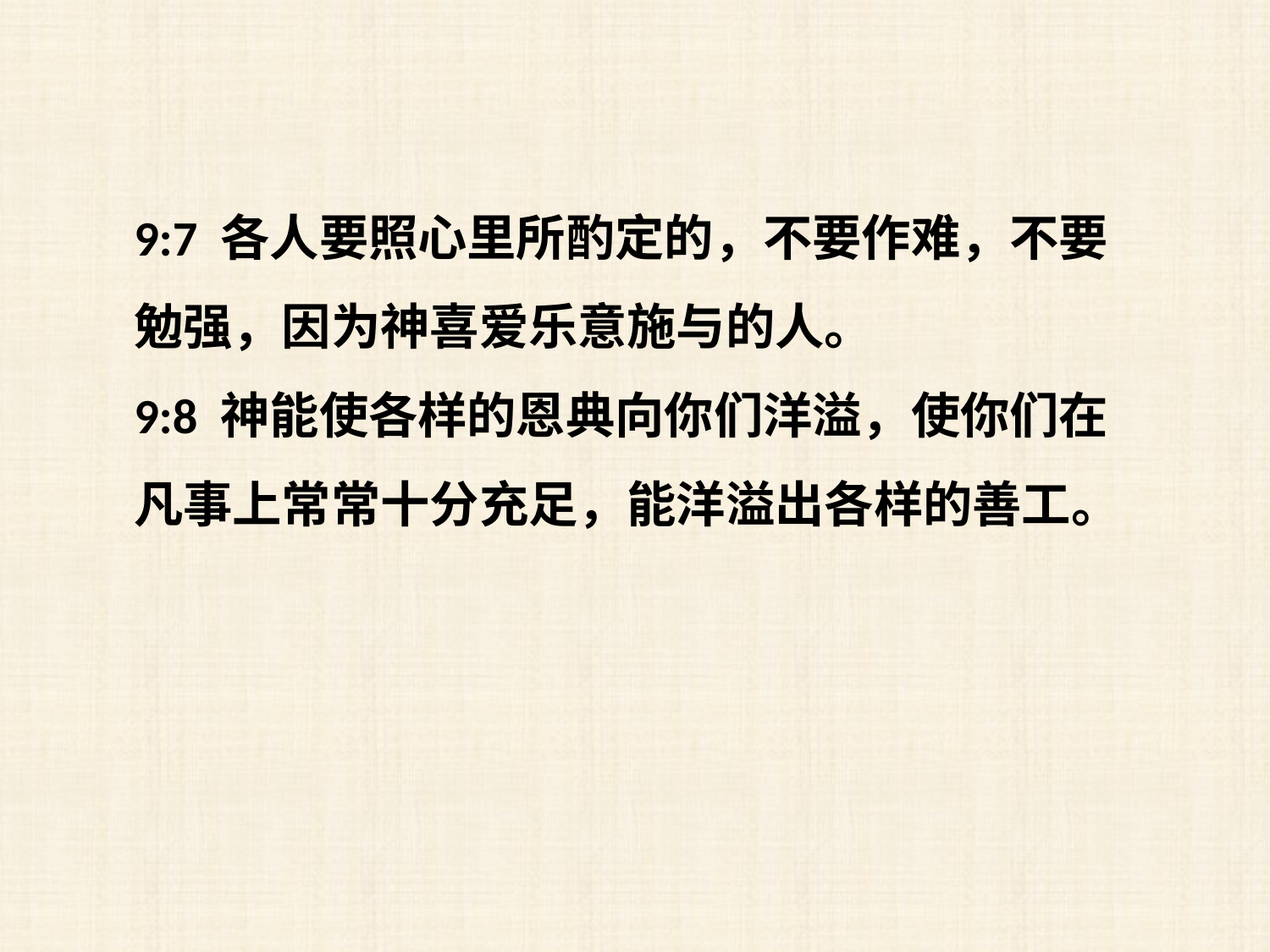

9:7 各人要照心里所酌定的，不要作难，不要勉强，因为神喜爱乐意施与的人。
9:8 神能使各样的恩典向你们洋溢，使你们在凡事上常常十分充足，能洋溢出各样的善工。